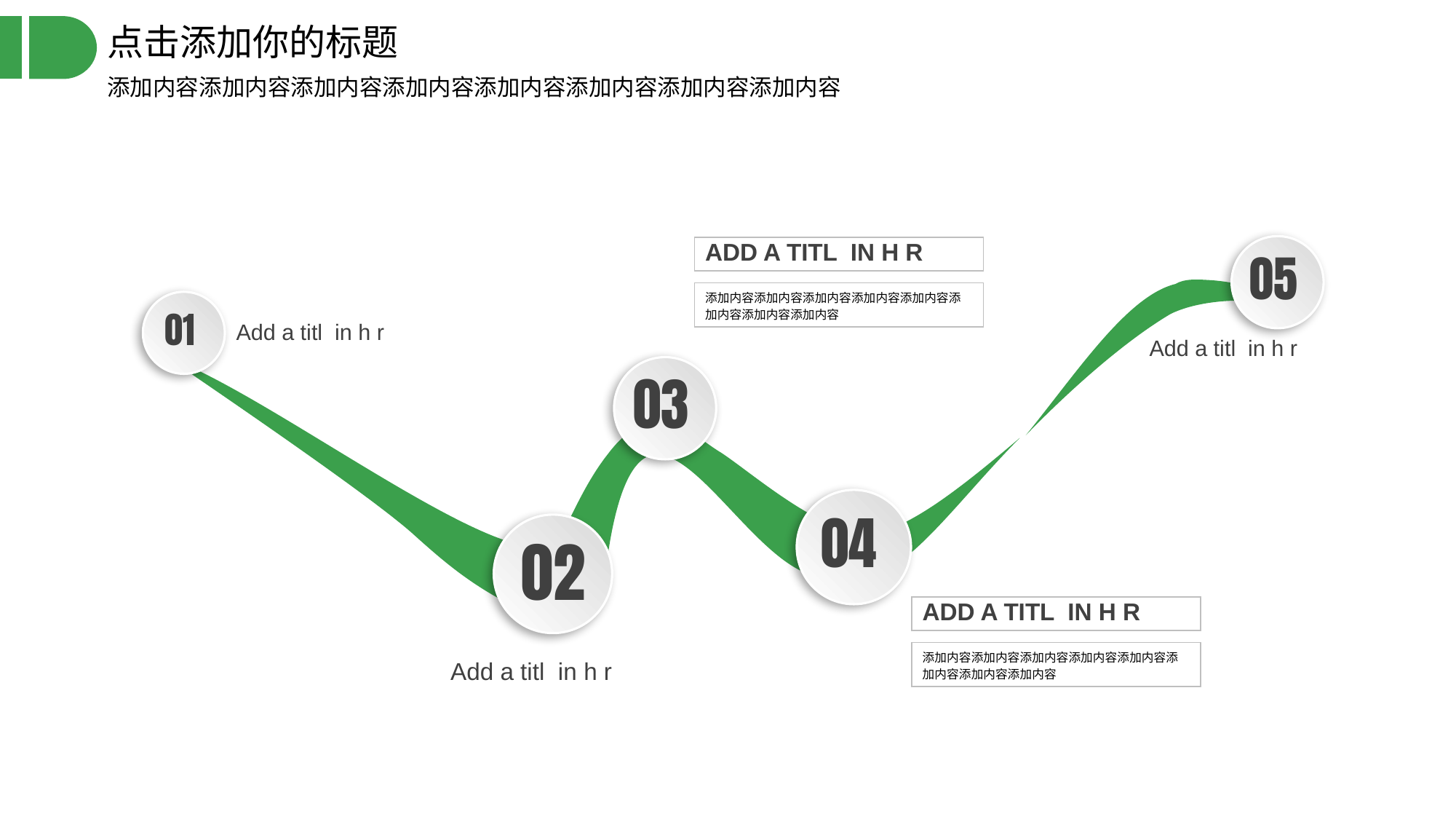

点击添加你的标题

添加内容添加内容添加内容添加内容添加内容添加内容添加内容添加内容

05
ADD A TITL  IN H R
添加内容添加内容添加内容添加内容添加内容添加内容添加内容添加内容

01
Add a titl  in h r
Add a titl  in h r

03

04

02
ADD A TITL  IN H R
添加内容添加内容添加内容添加内容添加内容添加内容添加内容添加内容
Add a titl  in h r